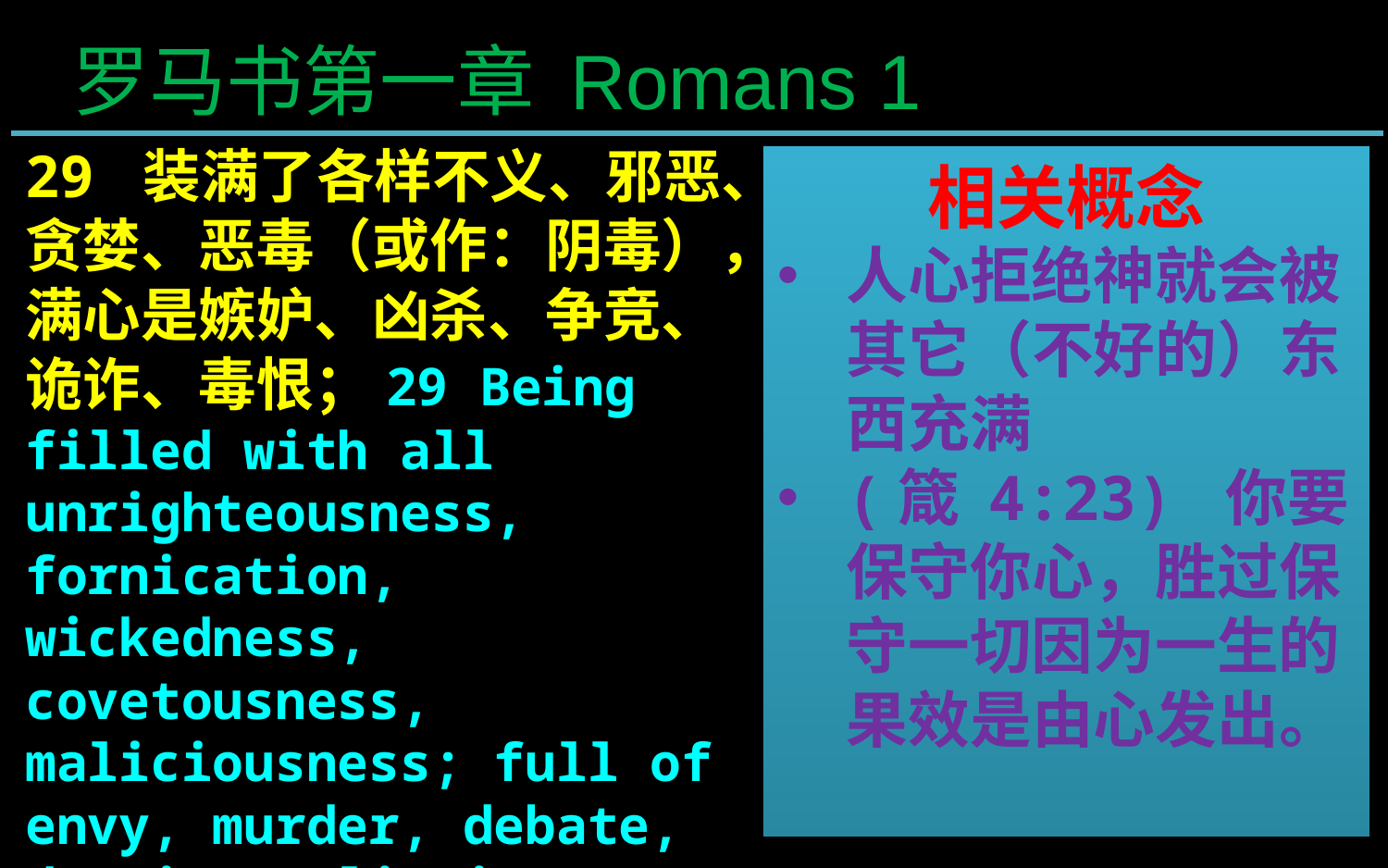

罗马书第一章 Romans 1
29 装满了各样不义、邪恶、贪婪、恶毒（或作：阴毒），满心是嫉妒、凶杀、争竞、诡诈、毒恨；29 Being filled with all unrighteousness, fornication, wickedness, covetousness, maliciousness; full of envy, murder, debate, deceit, malignity; whisperers,
相关概念
人心拒绝神就会被其它（不好的）东西充满
(箴 4:23) 你要保守你心，胜过保守一切因为一生的果效是由心发出。